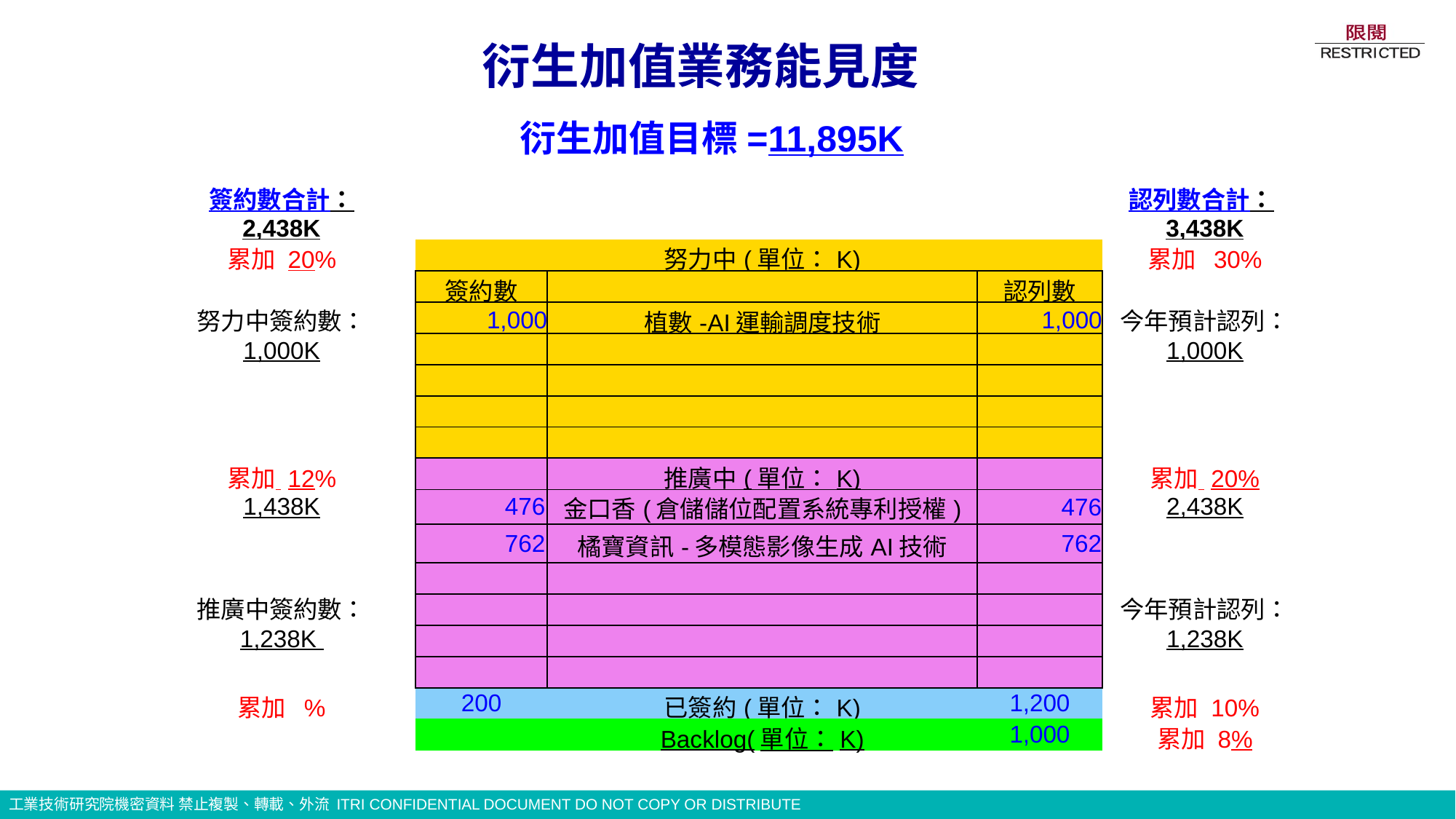

衍生加值業務能見度
衍生加值目標=11,895K
| 簽約數合計： 2,438K |  |  |  | 認列數合計：3,438K |
| --- | --- | --- | --- | --- |
| 累加 20% |  | 努力中(單位：K) |  | 累加 30% |
| 努力中簽約數： 1,000K | 簽約數 |  | 認列數 | 今年預計認列： 1,000K |
|  | 1,000 | 植數-AI運輸調度技術 | 1,000 |  |
|  |  |  |  |  |
|  |  |  |  |  |
|  |  |  |  |  |
|  |  |  |  |  |
| 累加 12% |  | 推廣中(單位：K) |  | 累加 20% |
| 1,438K | 476 | 金口香(倉儲儲位配置系統專利授權) | 476 | 2,438K |
|  | 762 | 橘寶資訊-多模態影像生成AI技術 | 762 |  |
| 推廣中簽約數： 1,238K |  |  |  | 今年預計認列： 1,238K |
|  |  |  |  |  |
|  |  |  |  |  |
|  |  |  |  |  |
|  |  |  |  |  |
| 累加 % | 200 | 已簽約(單位：K) | 1,200 | 累加 10% |
|  |  | Backlog(單位：K) | 1,000 | 累加 8% |